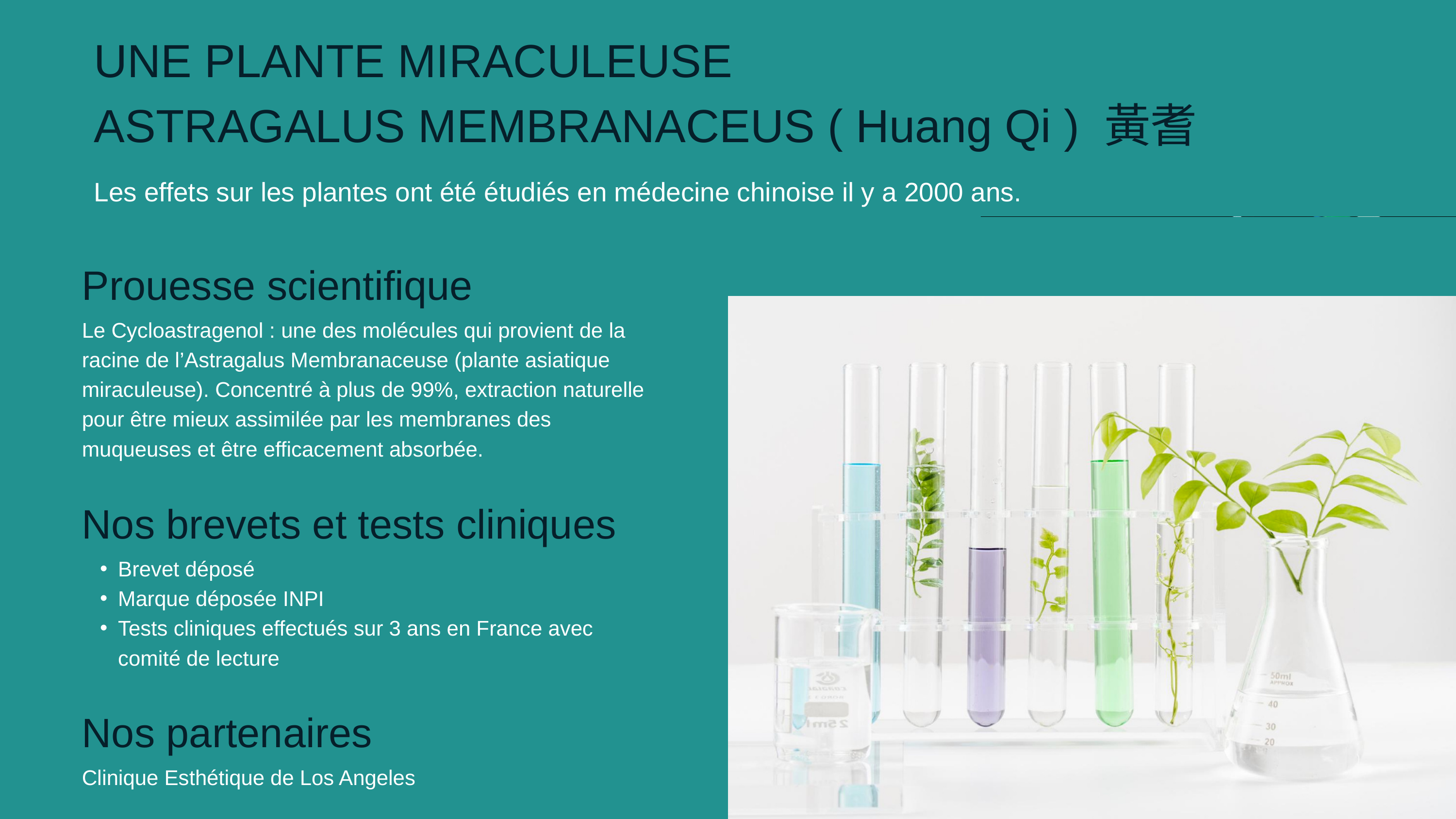

UNE PLANTE MIRACULEUSE
ASTRAGALUS MEMBRANACEUS ( Huang Qi ) 黃耆

Les effets sur les plantes ont été étudiés en médecine chinoise il y a 2000 ans.

Prouesse scientifique
Le Cycloastragenol : une des molécules qui provient de la racine de l’Astragalus Membranaceuse (plante asiatique miraculeuse). Concentré à plus de 99%, extraction naturelle pour être mieux assimilée par les membranes des muqueuses et être efficacement absorbée.

Nos brevets et tests cliniques
Brevet déposé
Marque déposée INPI
Tests cliniques effectués sur 3 ans en France avec comité de lecture
Nos partenaires
Clinique Esthétique de Los Angeles